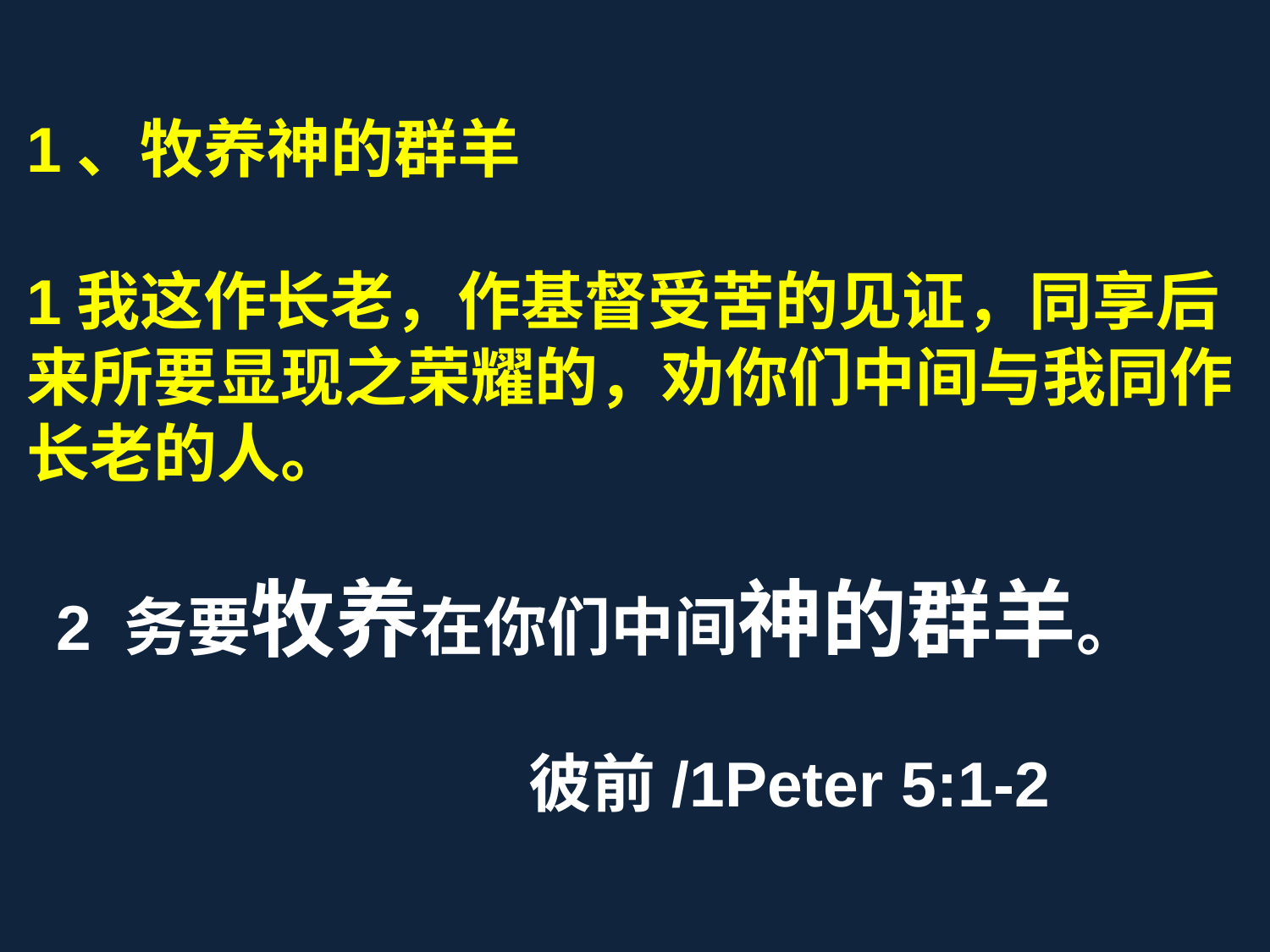

1、牧养神的群羊
1我这作长老，作基督受苦的见证，同享后来所要显现之荣耀的，劝你们中间与我同作长老的人。
 2 务要牧养在你们中间神的群羊。
                                   彼前/1Peter 5:1-2